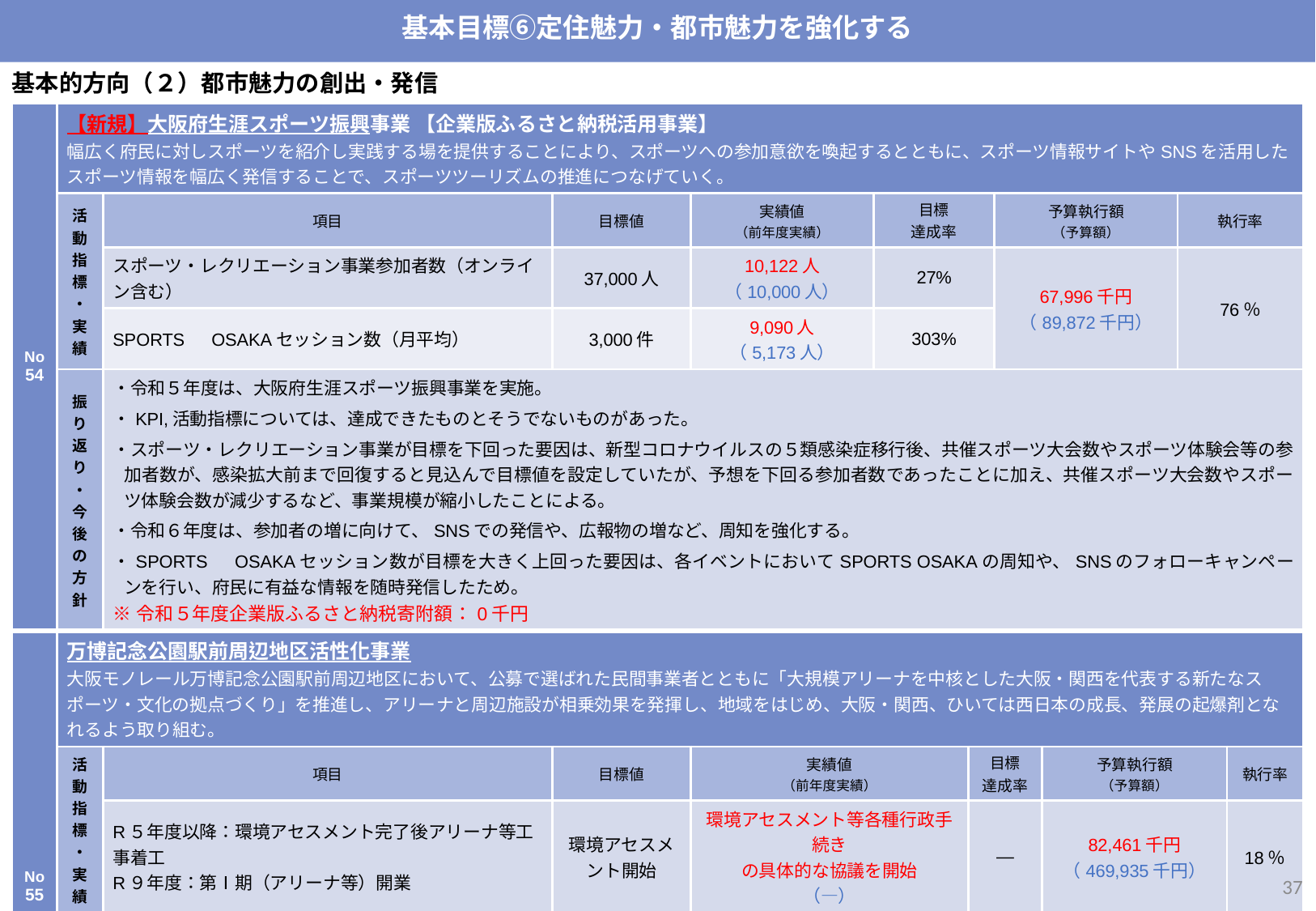

基本目標⑥定住魅力・都市魅力を強化する
基本的方向（２）都市魅力の創出・発信
| No 54 | 【新規】大阪府生涯スポーツ振興事業 【企業版ふるさと納税活用事業】 幅広く府民に対しスポーツを紹介し実践する場を提供することにより、スポーツへの参加意欲を喚起するとともに、スポーツ情報サイトやSNSを活用したスポーツ情報を幅広く発信することで、スポーツツーリズムの推進につなげていく。 |  |  |  |  |  |  |  |  |  |
| --- | --- | --- | --- | --- | --- | --- | --- | --- | --- | --- |
|  | 活動指標・実績 | 項目 | 目標値 | 実績値 （前年度実績） | 目標 達成率 |  | 予算執行額 （予算額） | 予算執行額 （予算額） | 執行率 | 執行率 |
|  |  | スポーツ・レクリエーション事業参加者数（オンライン含む） | 37,000人 | 10,122人 （10,000人） | 27% |  | 67,996千円 （89,872千円） | 82,461千円 （469,935千円） | 76％ | 76％ |
|  |  | SPORTS　OSAKAセッション数（月平均） | 3,000件 | 9,090人 （5,173人） | 303% |  |  |  |  |  |
|  | 振り返り・今後の方針 | ・令和５年度は、大阪府生涯スポーツ振興事業を実施。 ・KPI,活動指標については、達成できたものとそうでないものがあった。 ・スポーツ・レクリエーション事業が目標を下回った要因は、新型コロナウイルスの５類感染症移行後、共催スポーツ大会数やスポーツ体験会等の参加者数が、感染拡大前まで回復すると見込んで目標値を設定していたが、予想を下回る参加者数であったことに加え、共催スポーツ大会数やスポーツ体験会数が減少するなど、事業規模が縮小したことによる。 ・令和６年度は、参加者の増に向けて、SNSでの発信や、広報物の増など、周知を強化する。 ・SPORTS　OSAKAセッション数が目標を大きく上回った要因は、各イベントにおいてSPORTS OSAKAの周知や、SNSのフォローキャンペーンを行い、府民に有益な情報を随時発信したため。 ※令和５年度企業版ふるさと納税寄附額：0千円 |  |  |  |  |  |  |  |  |
| No 55 | 万博記念公園駅前周辺地区活性化事業 大阪モノレール万博記念公園駅前周辺地区において、公募で選ばれた民間事業者とともに「大規模アリーナを中核とした大阪・関西を代表する新たなスポーツ・文化の拠点づくり」を推進し、アリーナと周辺施設が相乗効果を発揮し、地域をはじめ、大阪・関西、ひいては西日本の成長、発展の起爆剤となれるよう取り組む。 |  |  |  |  |  |  |  |  |  |
|  | 活動指標・実績 | 項目 | 目標値 | 実績値 （前年度実績） |  | 目標 達成率 | 目標 達成率 | 予算執行額 （予算額） |  | 執行率 |
|  |  | R５年度以降：環境アセスメント完了後アリーナ等工事着工 R９年度：第Ⅰ期（アリーナ等）開業 | 環境アセスメント開始 | 環境アセスメント等各種行政手続き の具体的な協議を開始 （―） |  | ― | ― | 82,461千円 （469,935千円） |  | 18％ |
|  | 振り返り・今後の方針 | ・吹田市等関係機関と環境アセスメント等各種手続きにかかる協議を行っているところ。また、交通環境整備に向け、引き続き、事業予定者と連携して道路管理者等関係機関と協議を進めている。 ・なお、第Ⅰ期（アリーナ等）開業予定はR９→R11年度へ延期。 |  |  |  |  |  |  |  |  |
37